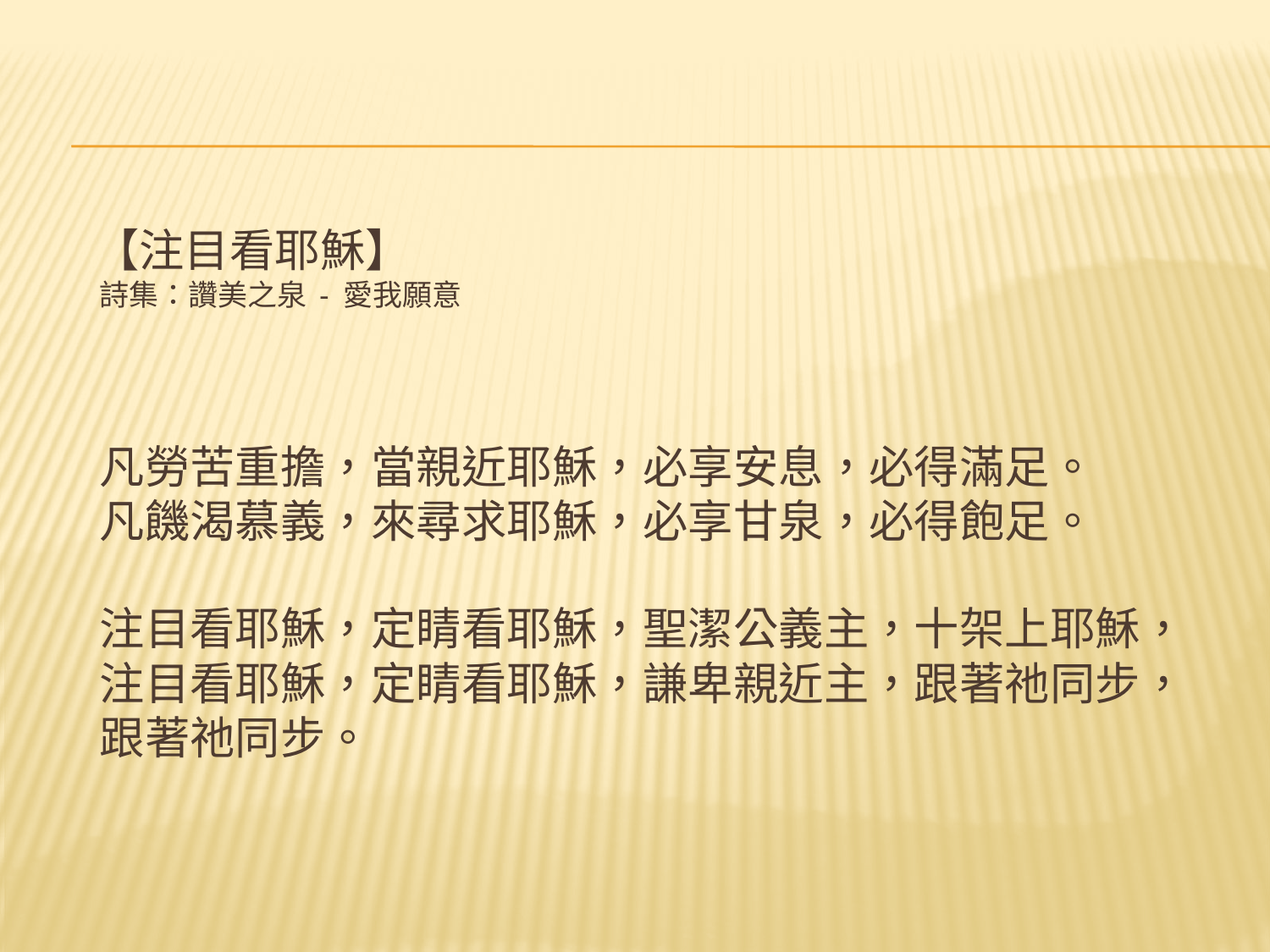

【注目看耶穌】
詩集：讚美之泉 - 愛我願意

	凡勞苦重擔，當親近耶穌，必享安息，必得滿足。
凡饑渴慕義，來尋求耶穌，必享甘泉，必得飽足。
注目看耶穌，定睛看耶穌，聖潔公義主，十架上耶穌，
注目看耶穌，定睛看耶穌，謙卑親近主，跟著祂同步，
跟著祂同步。